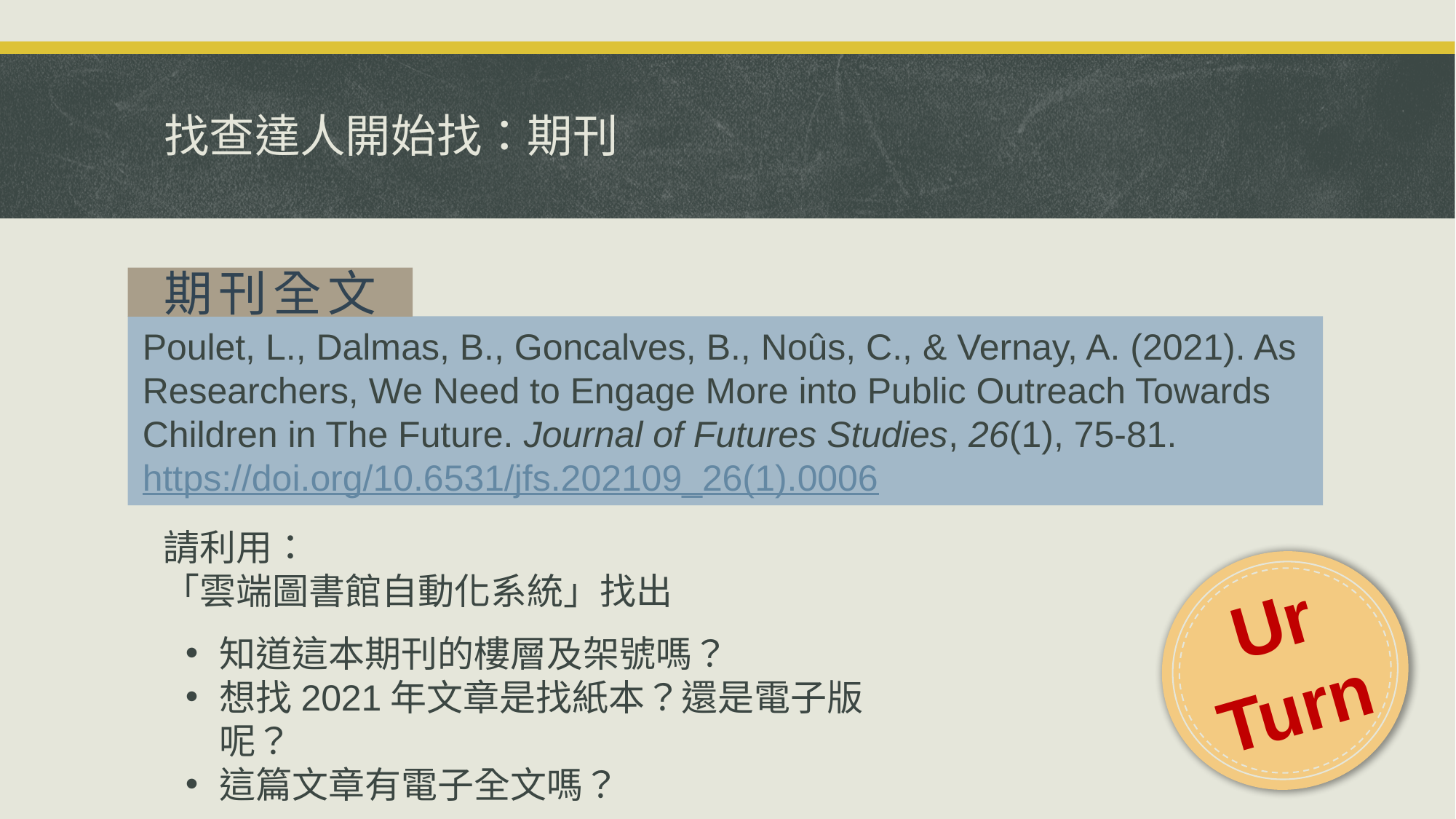

# 找查達人開始找：期刊
期刊全文
Poulet, L., Dalmas, B., Goncalves, B., Noûs, C., & Vernay, A. (2021). As Researchers, We Need to Engage More into Public Outreach Towards Children in The Future. Journal of Futures Studies, 26(1), 75-81. https://doi.org/10.6531/jfs.202109_26(1).0006
請利用：
「雲端圖書館自動化系統」找出

Ur
Turn
知道這本期刊的樓層及架號嗎？
想找2021年文章是找紙本？還是電子版呢？
這篇文章有電子全文嗎？
22